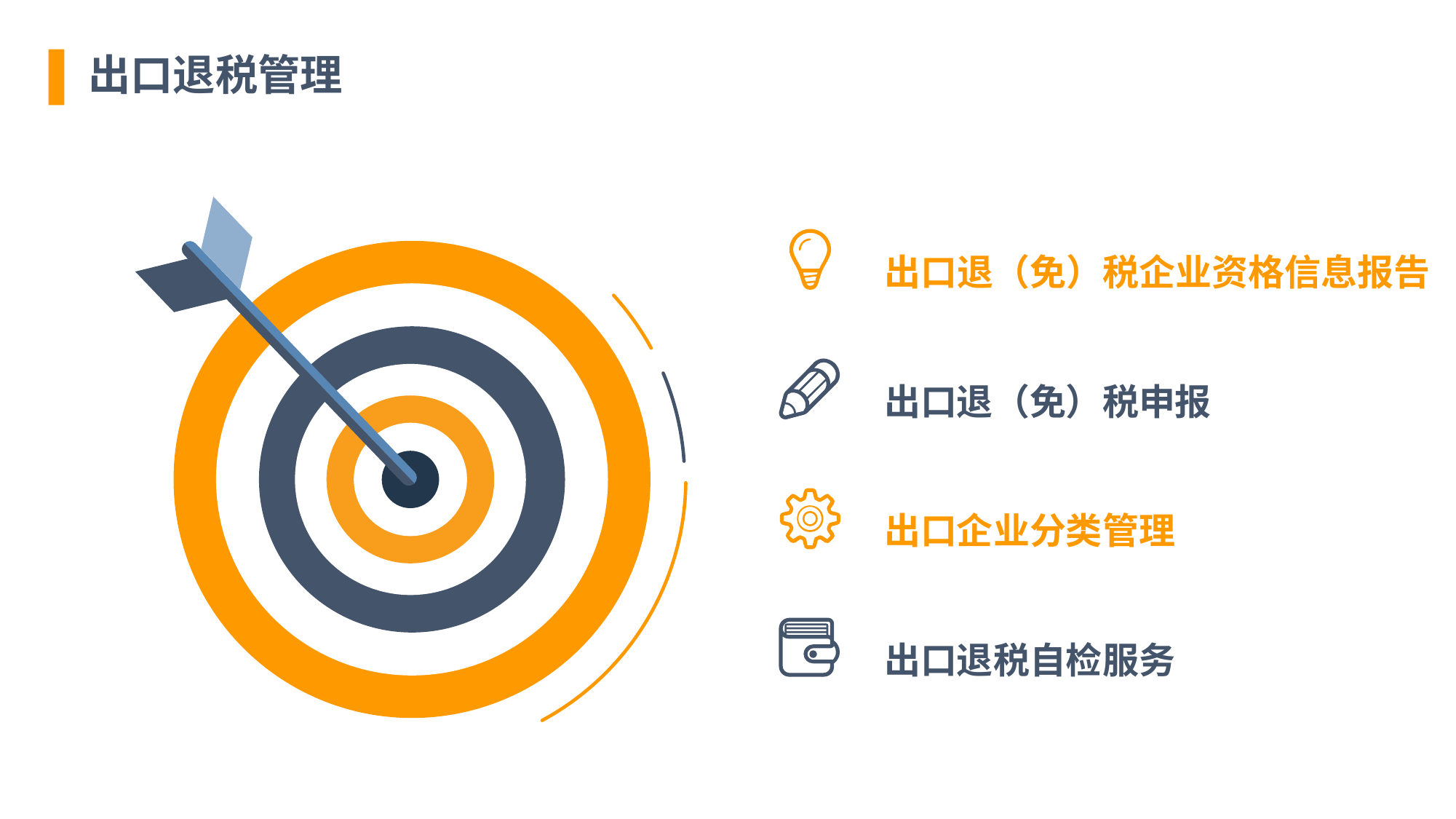

出口退税管理

出口退（免）税企业资格信息报告

出口退（免）税申报

出口企业分类管理

出口退税自检服务